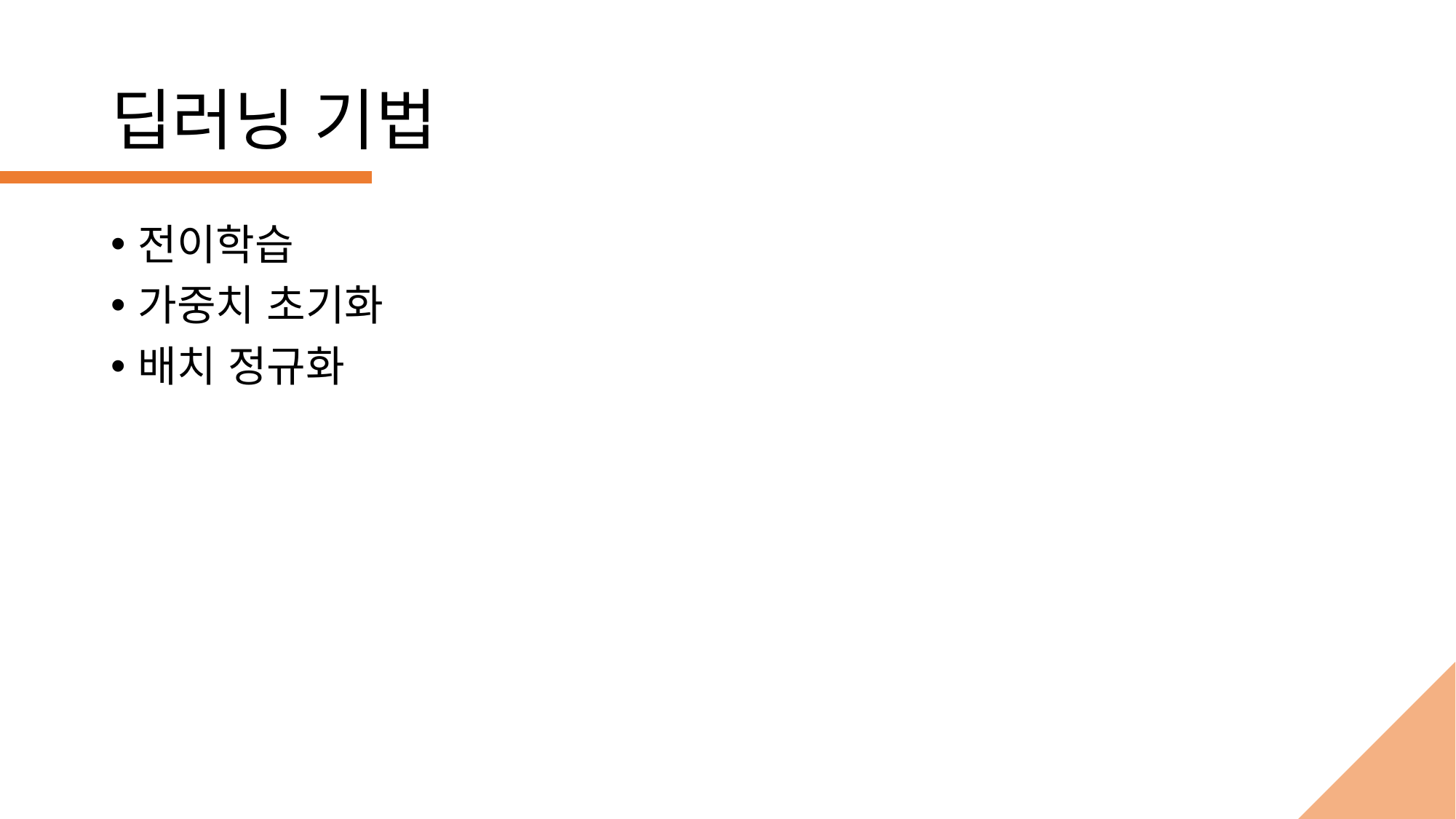

# 딥러닝 기법
전이학습
가중치 초기화
배치 정규화